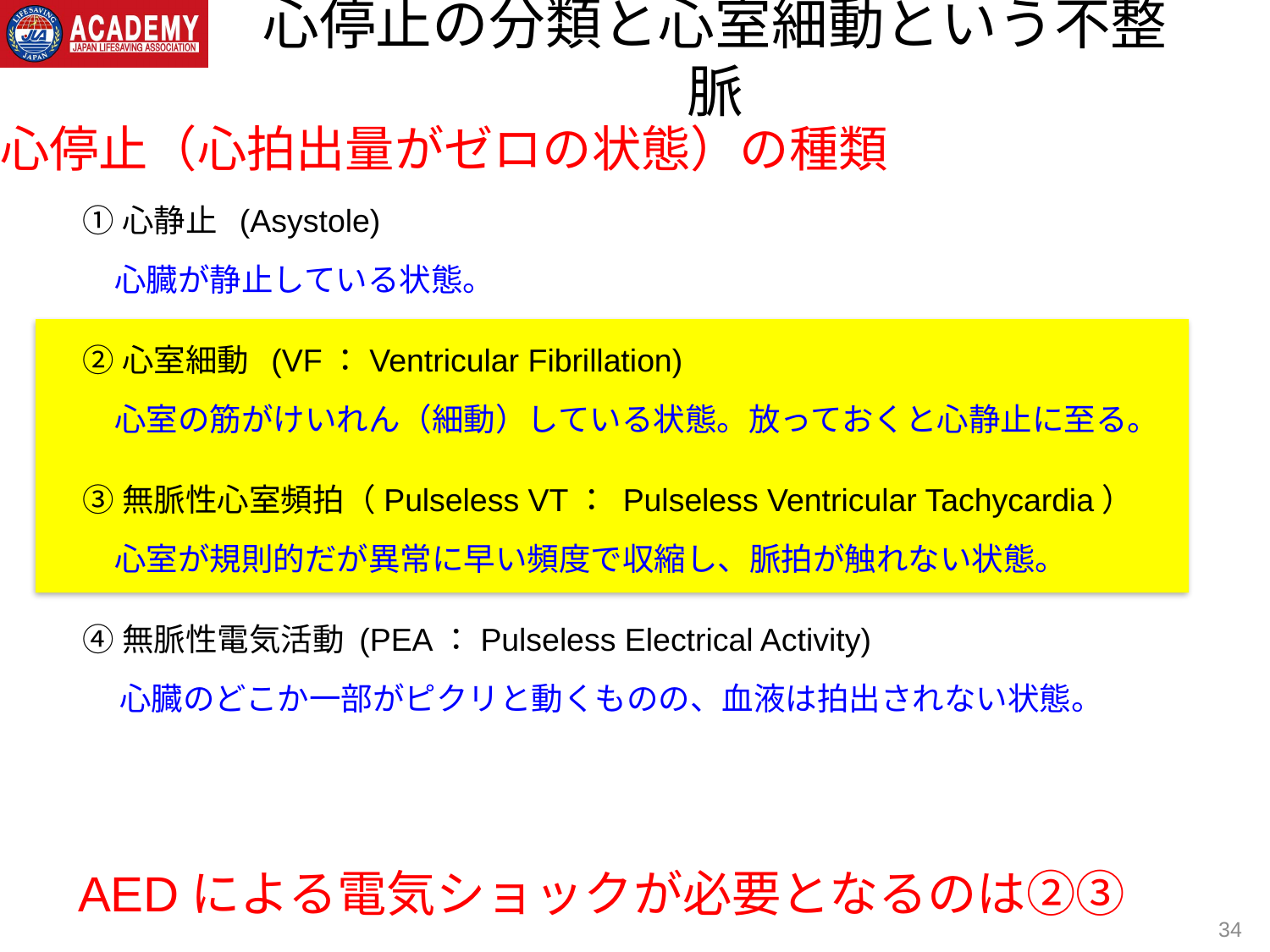

心停止の分類と心室細動という不整脈
心停止（心拍出量がゼロの状態）の種類
①心静止  (Asystole)
　心臓が静止している状態。
②心室細動  (VF：Ventricular Fibrillation)
　心室の筋がけいれん（細動）している状態。放っておくと心静止に至る。
③無脈性心室頻拍（Pulseless VT： Pulseless Ventricular Tachycardia）
　心室が規則的だが異常に早い頻度で収縮し、脈拍が触れない状態。
④無脈性電気活動 (PEA：Pulseless Electrical Activity)
心臓のどこか一部がピクリと動くものの、血液は拍出されない状態。

AEDによる電気ショックが必要となるのは②③
34